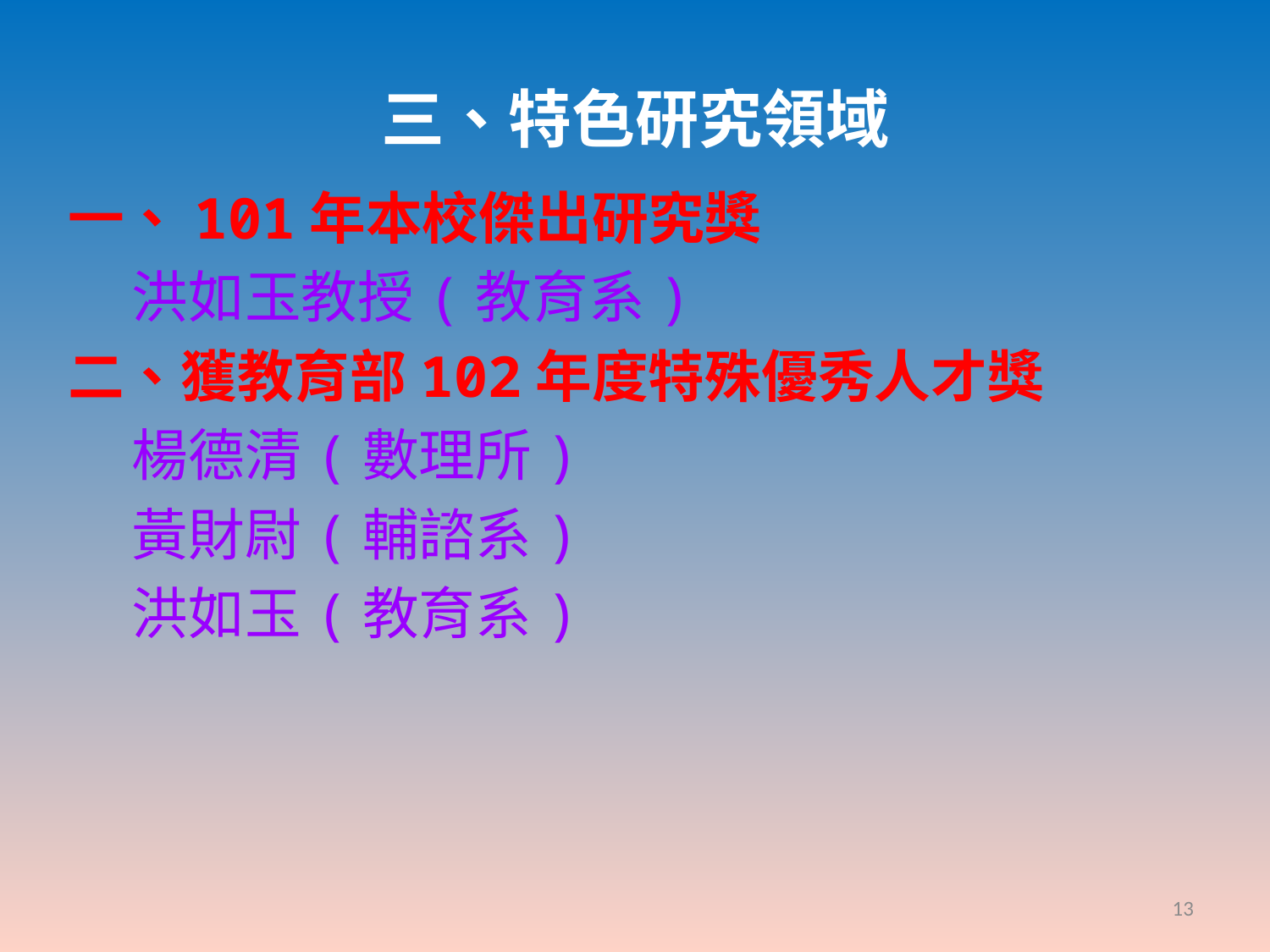

# 三、特色研究領域
一、101年本校傑出研究獎
    洪如玉教授(教育系)
二、獲教育部102年度特殊優秀人才獎
    楊德清(數理所)
    黃財尉(輔諮系)
    洪如玉(教育系)

13